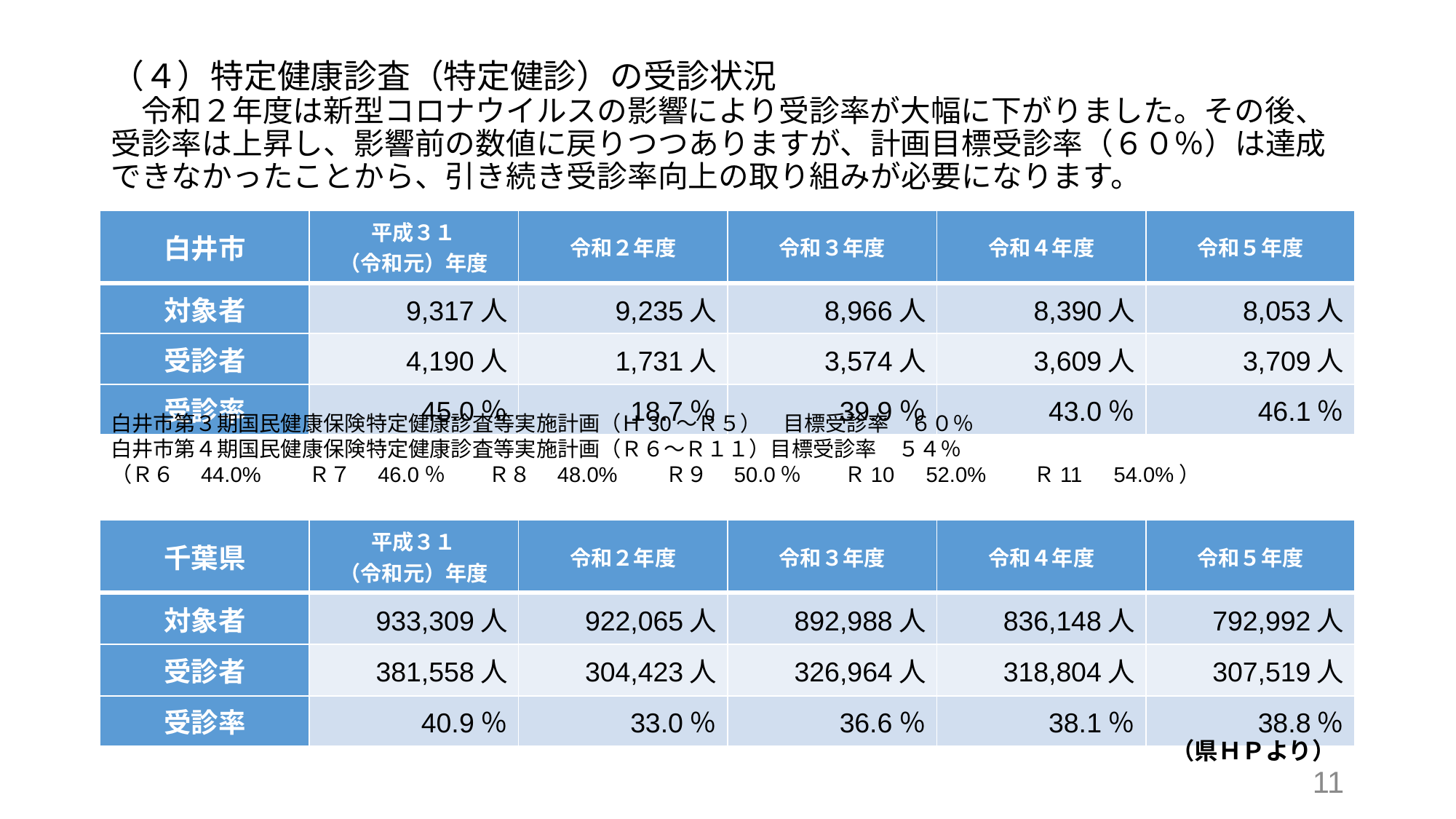

# （４）特定健康診査（特定健診）の受診状況 　令和２年度は新型コロナウイルスの影響により受診率が大幅に下がりました。その後、受診率は上昇し、影響前の数値に戻りつつありますが、計画目標受診率（６０％）は達成できなかったことから、引き続き受診率向上の取り組みが必要になります。
| 白井市 | 平成３１ （令和元）年度 | 令和２年度 | 令和３年度 | 令和４年度 | 令和５年度 |
| --- | --- | --- | --- | --- | --- |
| 対象者 | 9,317人 | 9,235人 | 8,966人 | 8,390人 | 8,053人 |
| 受診者 | 4,190人 | 1,731人 | 3,574人 | 3,609人 | 3,709人 |
| 受診率 | 45.0％ | 18.7％ | 39.9％ | 43.0％ | 46.1％ |
白井市第３期国民健康保険特定健康診査等実施計画（Ｈ30～Ｒ５）　目標受診率　６０％
白井市第４期国民健康保険特定健康診査等実施計画（Ｒ６～Ｒ１１）目標受診率　５４％
（Ｒ６　44.0%　　Ｒ７　46.0％　　Ｒ８　48.0%　　Ｒ９　50.0％　　Ｒ10　52.0%　　Ｒ11　54.0%）
| 千葉県 | 平成３１ （令和元）年度 | 令和２年度 | 令和３年度 | 令和４年度 | 令和５年度 |
| --- | --- | --- | --- | --- | --- |
| 対象者 | 933,309人 | 922,065人 | 892,988人 | 836,148人 | 792,992人 |
| 受診者 | 381,558人 | 304,423人 | 326,964人 | 318,804人 | 307,519人 |
| 受診率 | 40.9％ | 33.0％ | 36.6％ | 38.1％ | 38.8％ |
　　　　　　　　　　　　　　　　　　　　　　　　　　　　　　　（県ＨＰより）
11